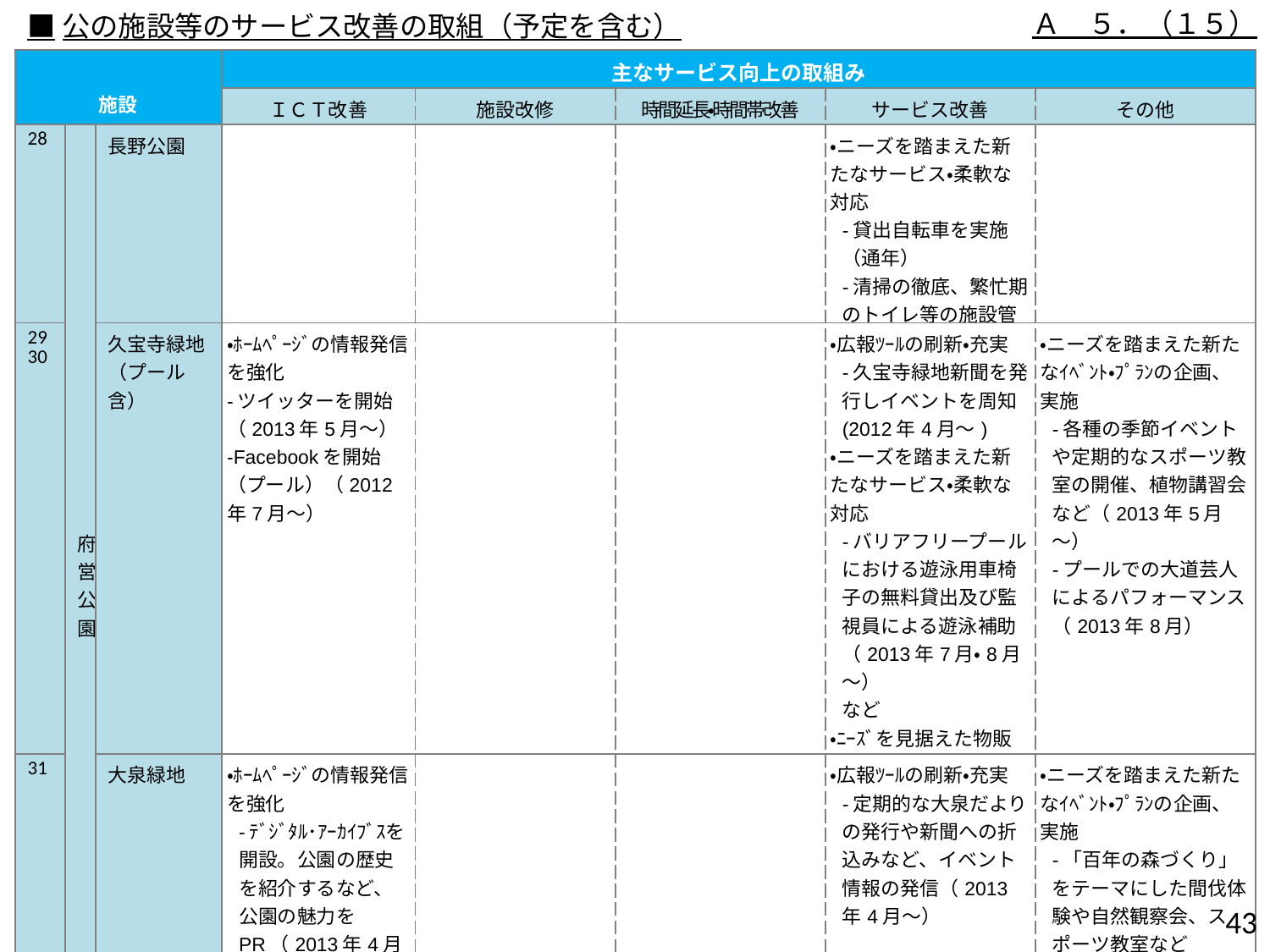

Ａ　５．（１５）
■公の施設等のサービス改善の取組（予定を含む）
| 施設 |  |  | 主なサービス向上の取組み |  |  |  |  |
| --- | --- | --- | --- | --- | --- | --- | --- |
|  |  |  | ＩＣＴ改善 | 施設改修 | 時間延長・時間帯改善 | サービス改善 | その他 |
| 28 | 府営公園 | 長野公園 |  |  |  | ・ニーズを踏まえた新たなサービス・柔軟な対応 -貸出自転車を実施（通年） -清掃の徹底、繁忙期のトイレ等の施設管理の充実 |  |
| 29 30 |  | 久宝寺緑地 （プール含） | ・ﾎｰﾑﾍﾟｰｼﾞの情報発信を強化 -ツイッターを開始（2013年5月～） -Facebookを開始（プール）（2012年7月～） |  |  | ・広報ﾂｰﾙの刷新・充実 -久宝寺緑地新聞を発行しイベントを周知(2012年4月～) ・ニーズを踏まえた新たなサービス・柔軟な対応 -バリアフリープールにおける遊泳用車椅子の無料貸出及び監視員による遊泳補助（2013年7月・8月～） など ・ﾆｰｽﾞを見据えた物販の実施 -プールでの水鉄砲の販売　など | ・ニーズを踏まえた新たなｲﾍﾞﾝﾄ・ﾌﾟﾗﾝの企画、実施 -各種の季節イベントや定期的なスポーツ教室の開催、植物講習会など（2013年5月～） -プールでの大道芸人によるパフォーマンス（2013年8月） |
| 31 |  | 大泉緑地 | ・ﾎｰﾑﾍﾟｰｼﾞの情報発信を強化 -ﾃﾞｼﾞﾀﾙ･ｱｰｶｲﾌﾞｽを開設。公園の歴史を紹介するなど、公園の魅力をPR（2013年4月～） -ｱｸｾｽ情報の充実（2013年4月～） |  |  | ・広報ﾂｰﾙの刷新・充実 -定期的な大泉だよりの発行や新聞への折込みなど、イベント情報の発信（2013年4月～） | ・ニーズを踏まえた新たなｲﾍﾞﾝﾄ・ﾌﾟﾗﾝの企画、実施 -「百年の森づくり」をテーマにした間伐体験や自然観察会、スポーツ教室など（2013年8月～） -ボランティアとの協働による園芸講習会の実施（2013年4月～） |
43